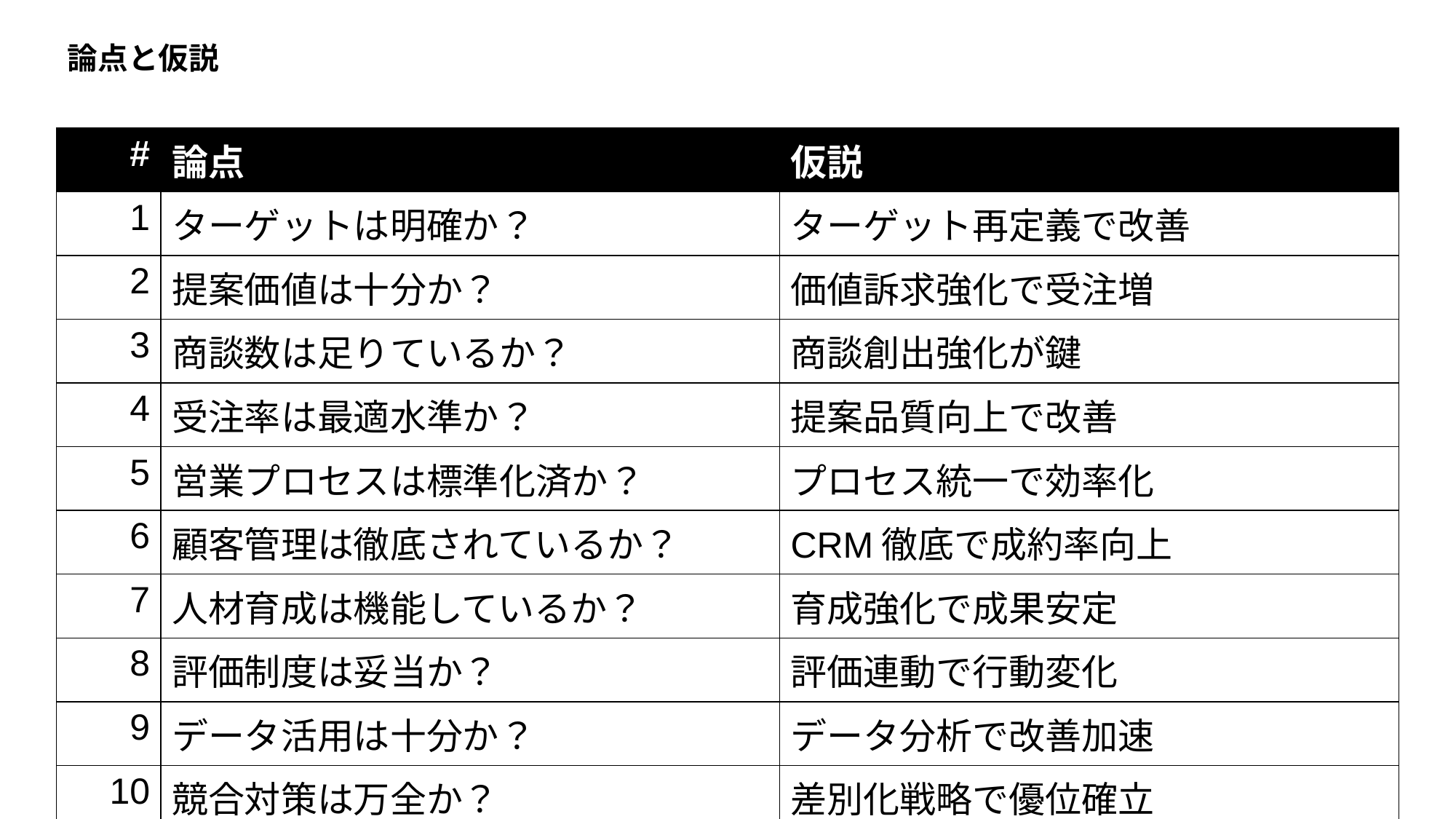

論点と仮説
| # | 論点 | 仮説 |
| --- | --- | --- |
| 1 | ターゲットは明確か？ | ターゲット再定義で改善 |
| 2 | 提案価値は十分か？ | 価値訴求強化で受注増 |
| 3 | 商談数は足りているか？ | 商談創出強化が鍵 |
| 4 | 受注率は最適水準か？ | 提案品質向上で改善 |
| 5 | 営業プロセスは標準化済か？ | プロセス統一で効率化 |
| 6 | 顧客管理は徹底されているか？ | CRM徹底で成約率向上 |
| 7 | 人材育成は機能しているか？ | 育成強化で成果安定 |
| 8 | 評価制度は妥当か？ | 評価連動で行動変化 |
| 9 | データ活用は十分か？ | データ分析で改善加速 |
| 10 | 競合対策は万全か？ | 差別化戦略で優位確立 |